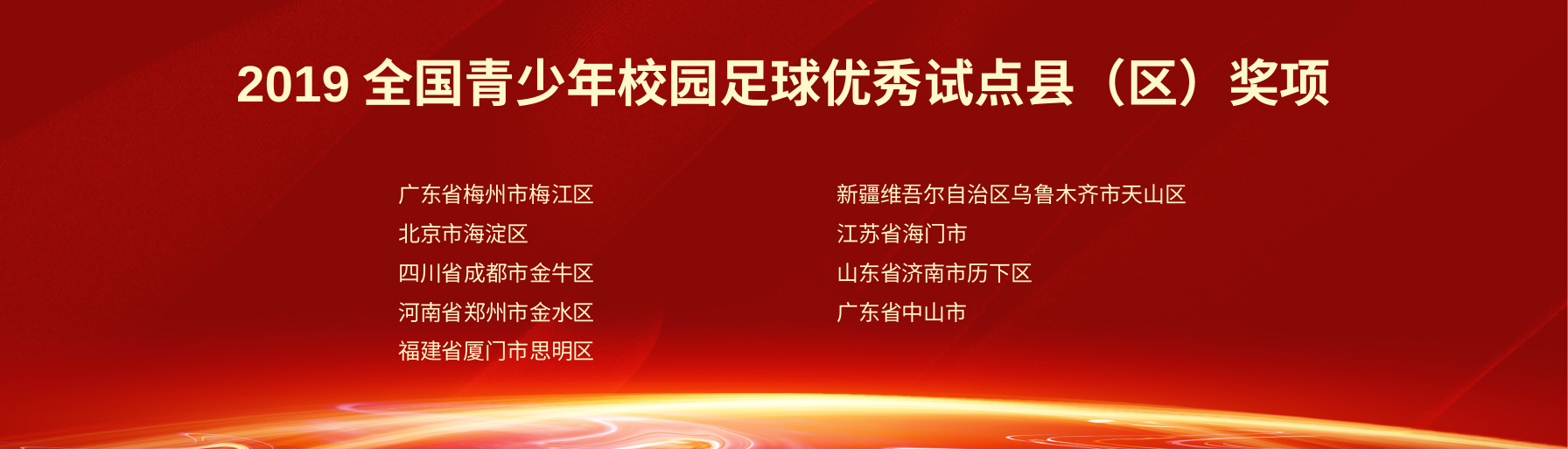

2019全国青少年校园足球优秀试点县（区）奖项
广东省梅州市梅江区
北京市海淀区
四川省成都市金牛区
河南省郑州市金水区
福建省厦门市思明区
新疆维吾尔自治区乌鲁木齐市天山区
江苏省海门市
山东省济南市历下区
广东省中山市